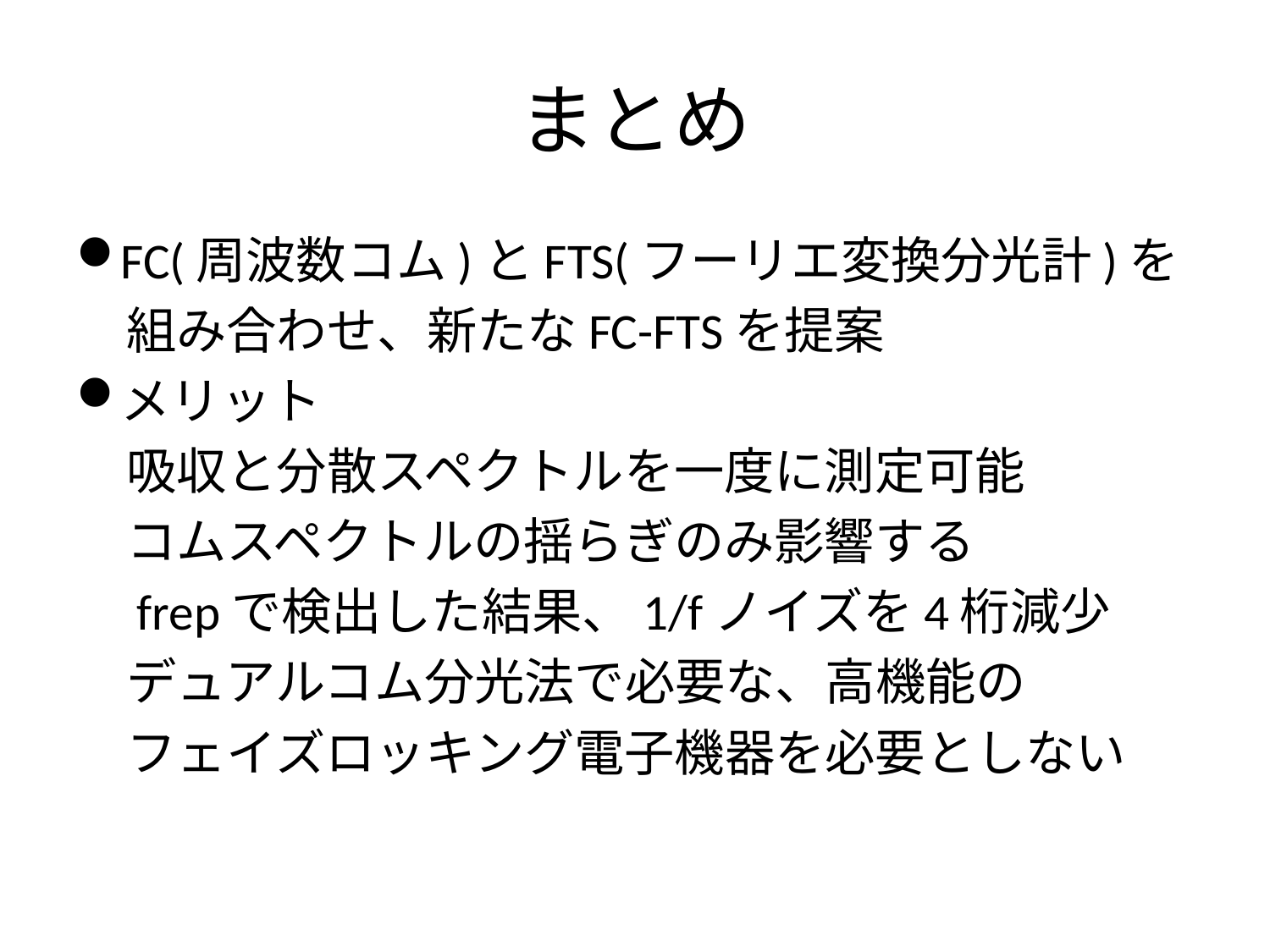

# まとめ
FC(周波数コム)とFTS(フーリエ変換分光計)を
　組み合わせ、新たなFC-FTSを提案
メリット
　吸収と分散スペクトルを一度に測定可能
　コムスペクトルの揺らぎのみ影響する
　frepで検出した結果、1/fノイズを4桁減少
　デュアルコム分光法で必要な、高機能の
　フェイズロッキング電子機器を必要としない